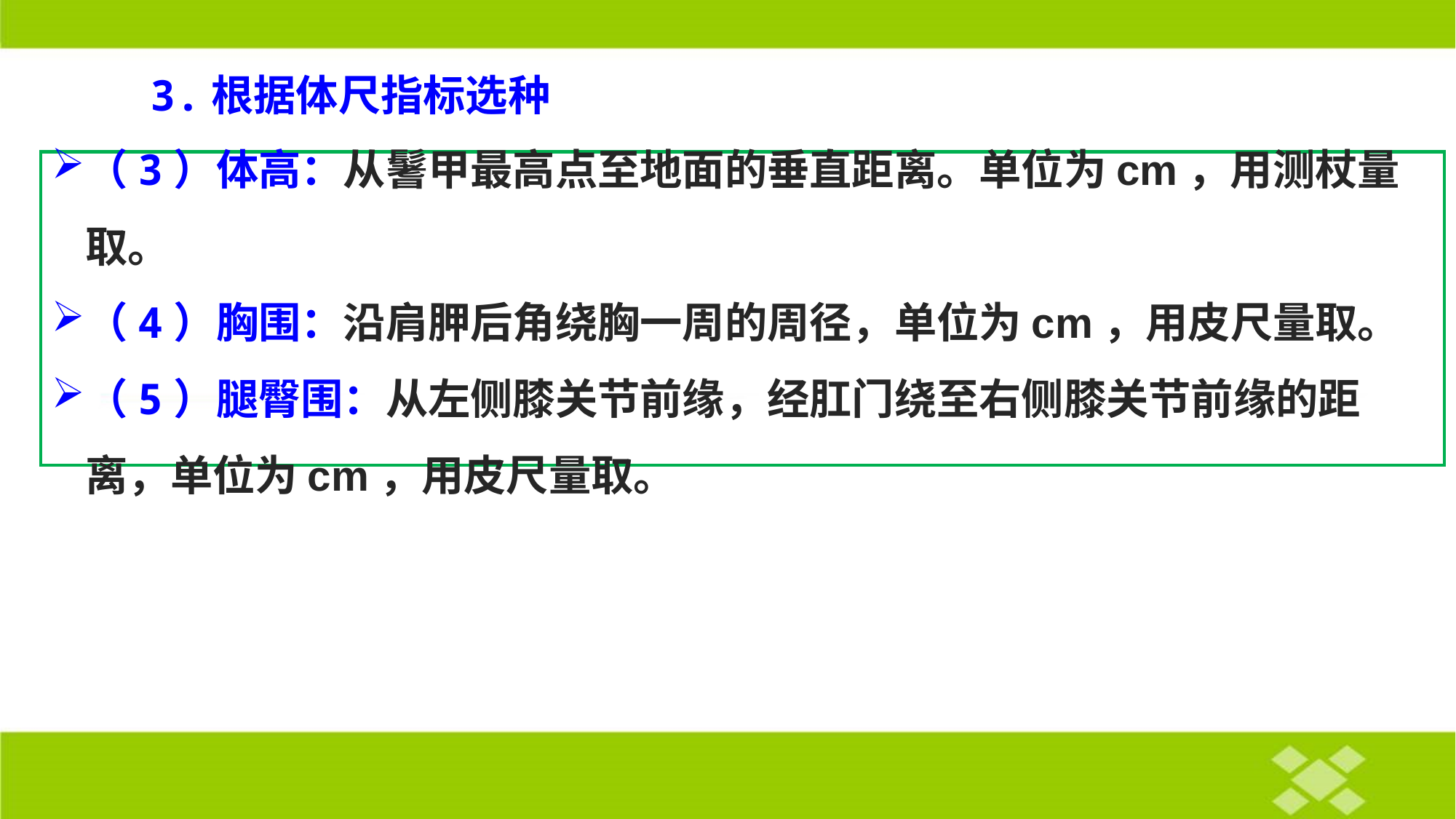

# 3.根据体尺指标选种
（3）体高：从鬐甲最高点至地面的垂直距离。单位为cm，用测杖量取。
（4）胸围：沿肩胛后角绕胸一周的周径，单位为cm，用皮尺量取。
（5）腿臀围：从左侧膝关节前缘，经肛门绕至右侧膝关节前缘的距离，单位为cm，用皮尺量取。